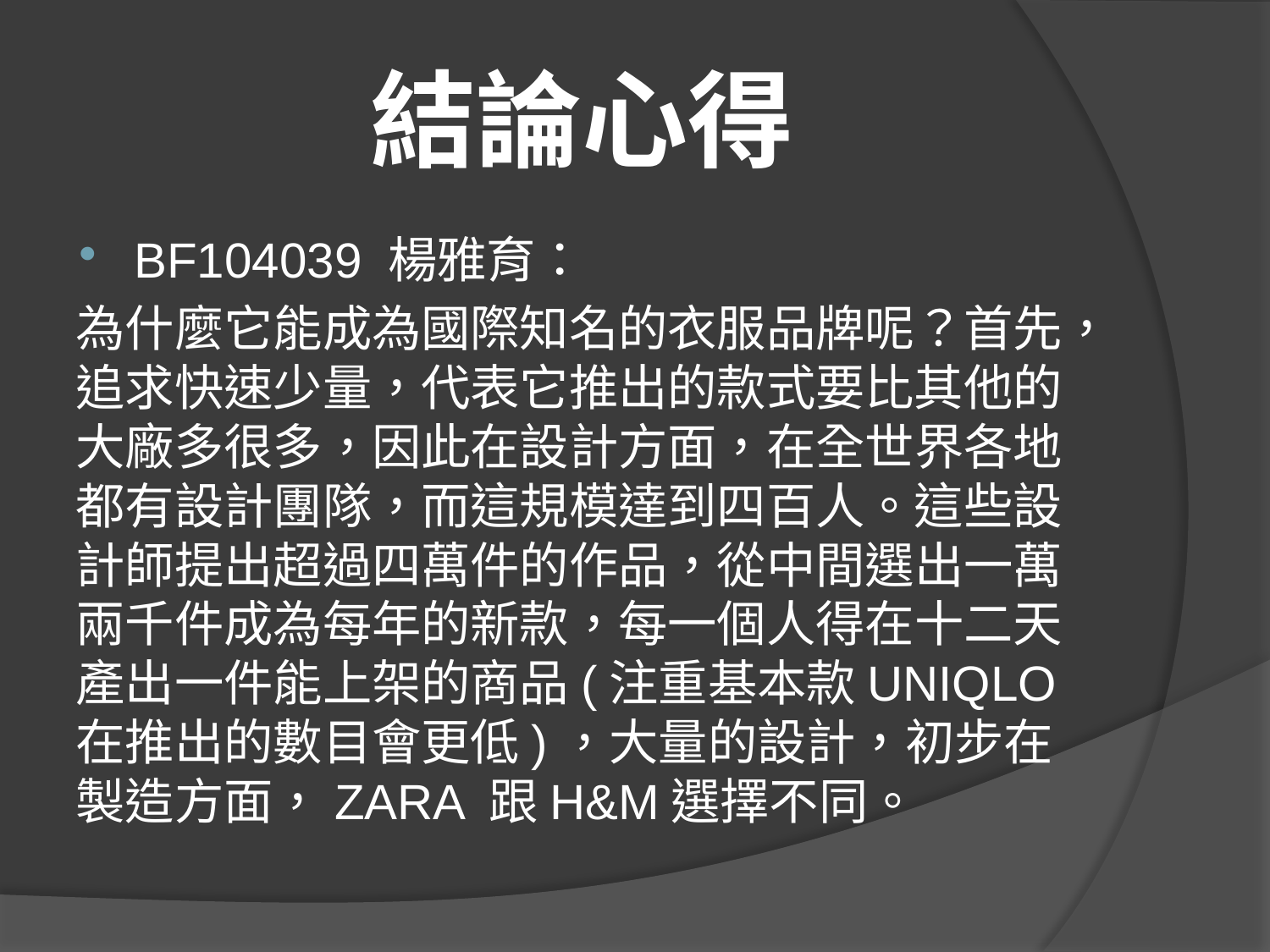

# 結論心得
BF104039 楊雅育：
為什麼它能成為國際知名的衣服品牌呢？首先，追求快速少量，代表它推出的款式要比其他的大廠多很多，因此在設計方面，在全世界各地都有設計團隊，而這規模達到四百人。這些設計師提出超過四萬件的作品，從中間選出一萬兩千件成為每年的新款，每一個人得在十二天產出一件能上架的商品(注重基本款UNIQLO在推出的數目會更低)，大量的設計，初步在製造方面，ZARA 跟H&M選擇不同。